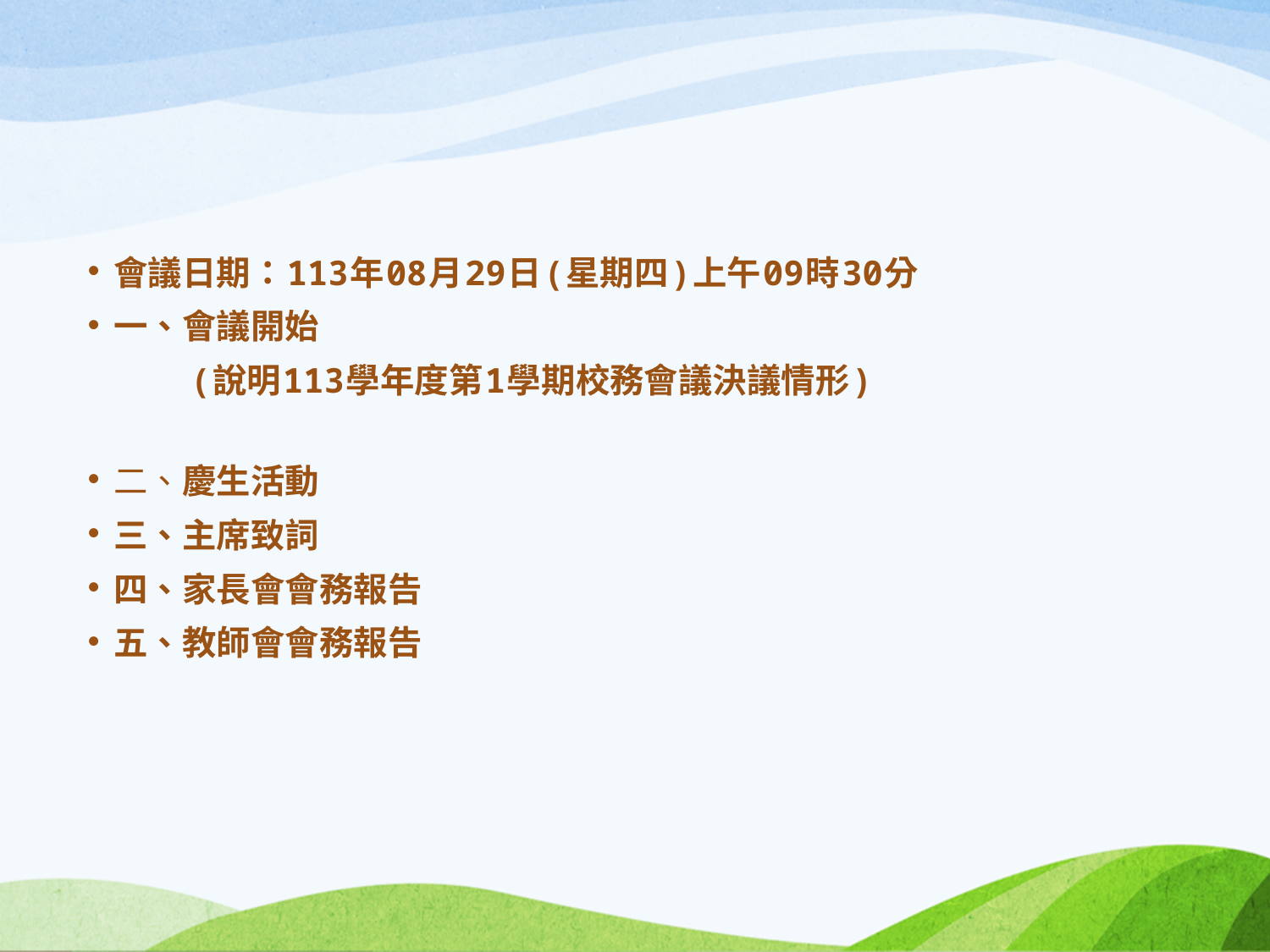

會議日期：113年08月29日(星期四)上午09時30分
一、會議開始
     (說明113學年度第1學期校務會議決議情形)
二、慶生活動
三、主席致詞
四、家長會會務報告
五、教師會會務報告